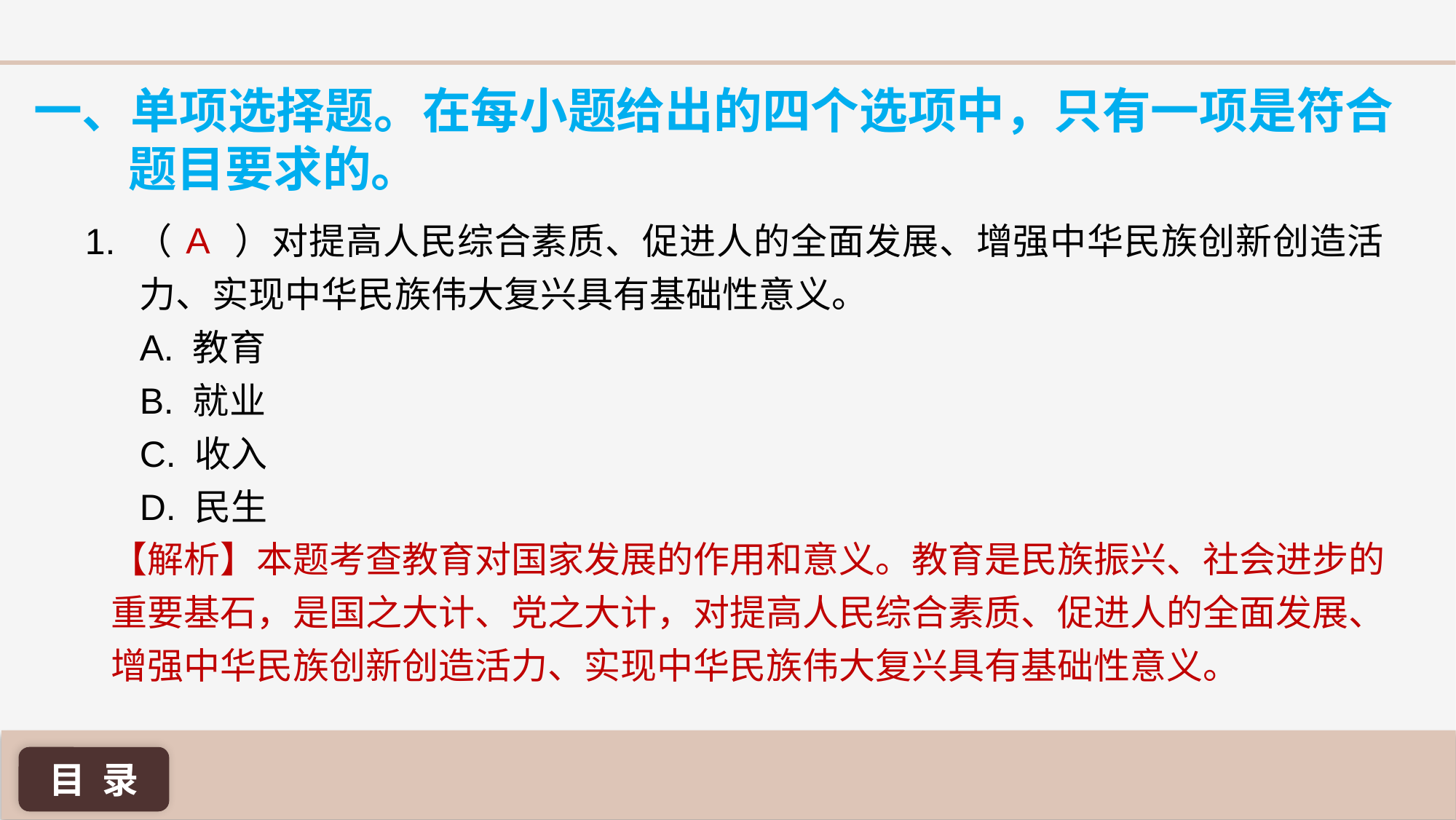

一、单项选择题。在每小题给出的四个选项中，只有一项是符合题目要求的。
A
1. （       ）对提高人民综合素质、促进人的全面发展、增强中华民族创新创造活力、实现中华民族伟大复兴具有基础性意义。
A. 教育
B. 就业
C. 收入
D. 民生
【解析】本题考查教育对国家发展的作用和意义。教育是民族振兴、社会进步的重要基石，是国之大计、党之大计，对提高人民综合素质、促进人的全面发展、增强中华民族创新创造活力、实现中华民族伟大复兴具有基础性意义。